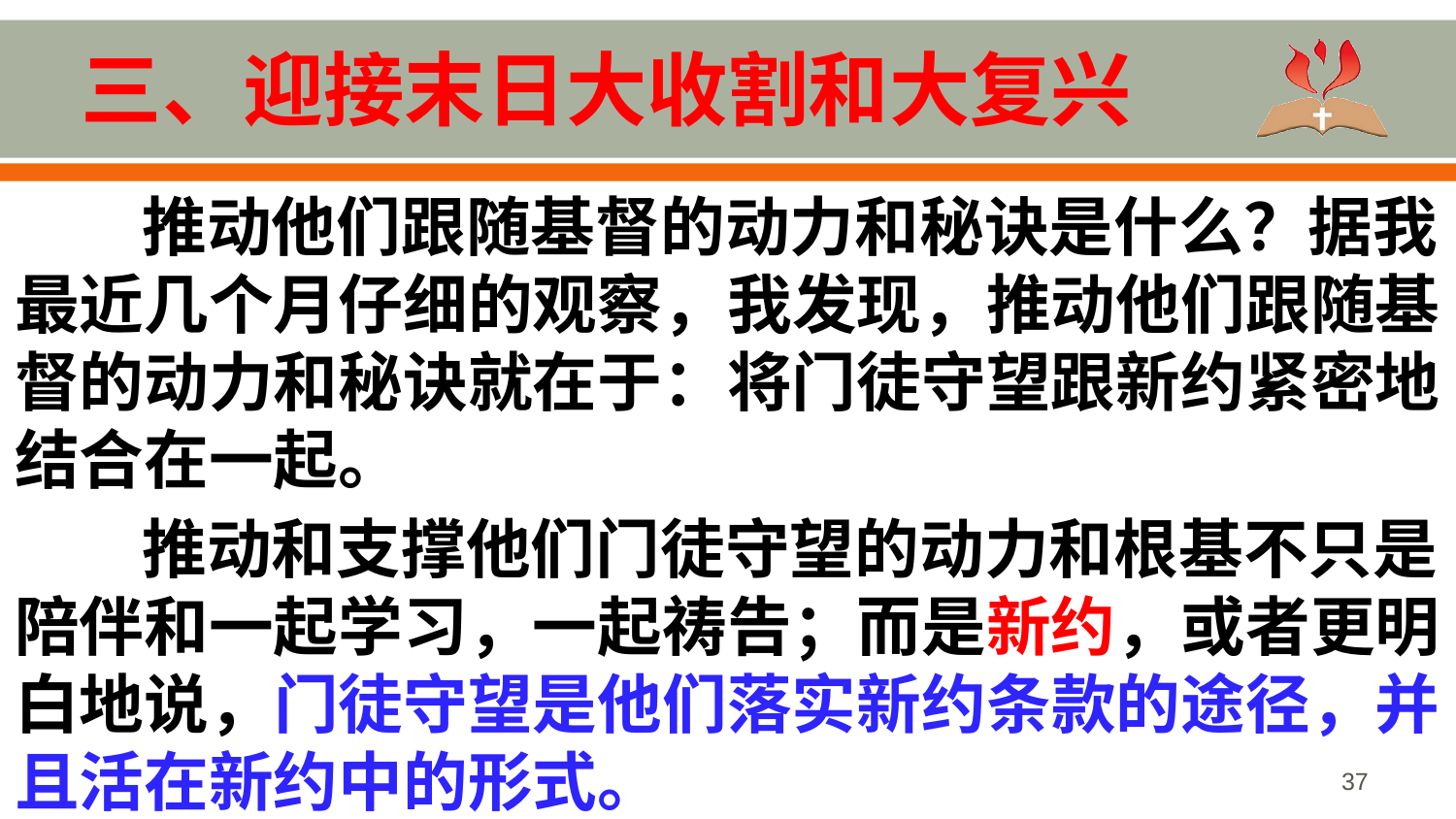

# 三、迎接末日大收割和大复兴
推动他们跟随基督的动力和秘诀是什么？据我最近几个月仔细的观察，我发现，推动他们跟随基督的动力和秘诀就在于：将门徒守望跟新约紧密地结合在一起。
推动和支撑他们门徒守望的动力和根基不只是陪伴和一起学习，一起祷告；而是新约，或者更明白地说，门徒守望是他们落实新约条款的途径，并且活在新约中的形式。

37